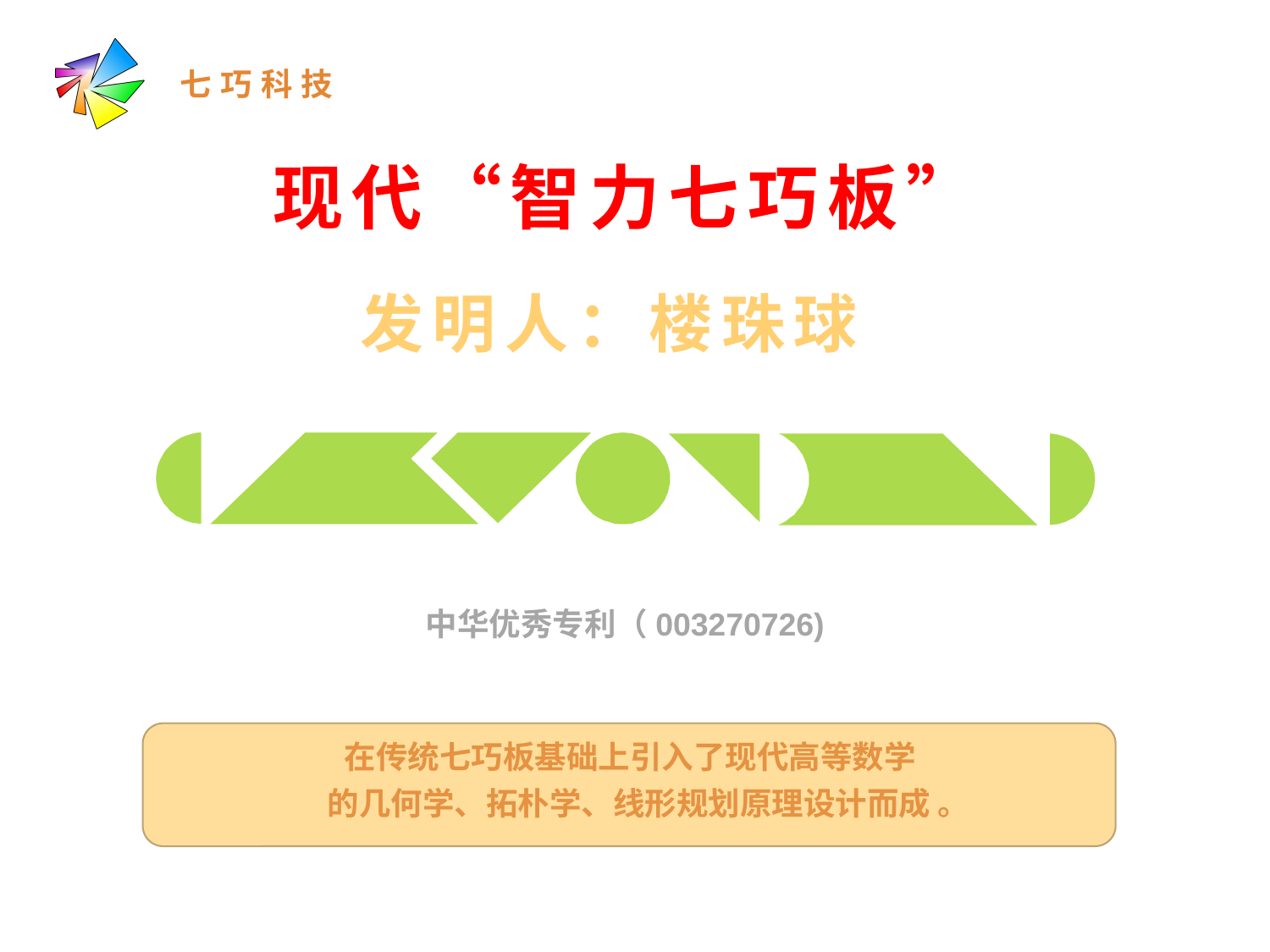

现代“智力七巧板”
发明人：楼珠球

中华优秀专利（003270726)

在传统七巧板基础上引入了现代高等数学
    的几何学、拓朴学、线形规划原理设计而成 。